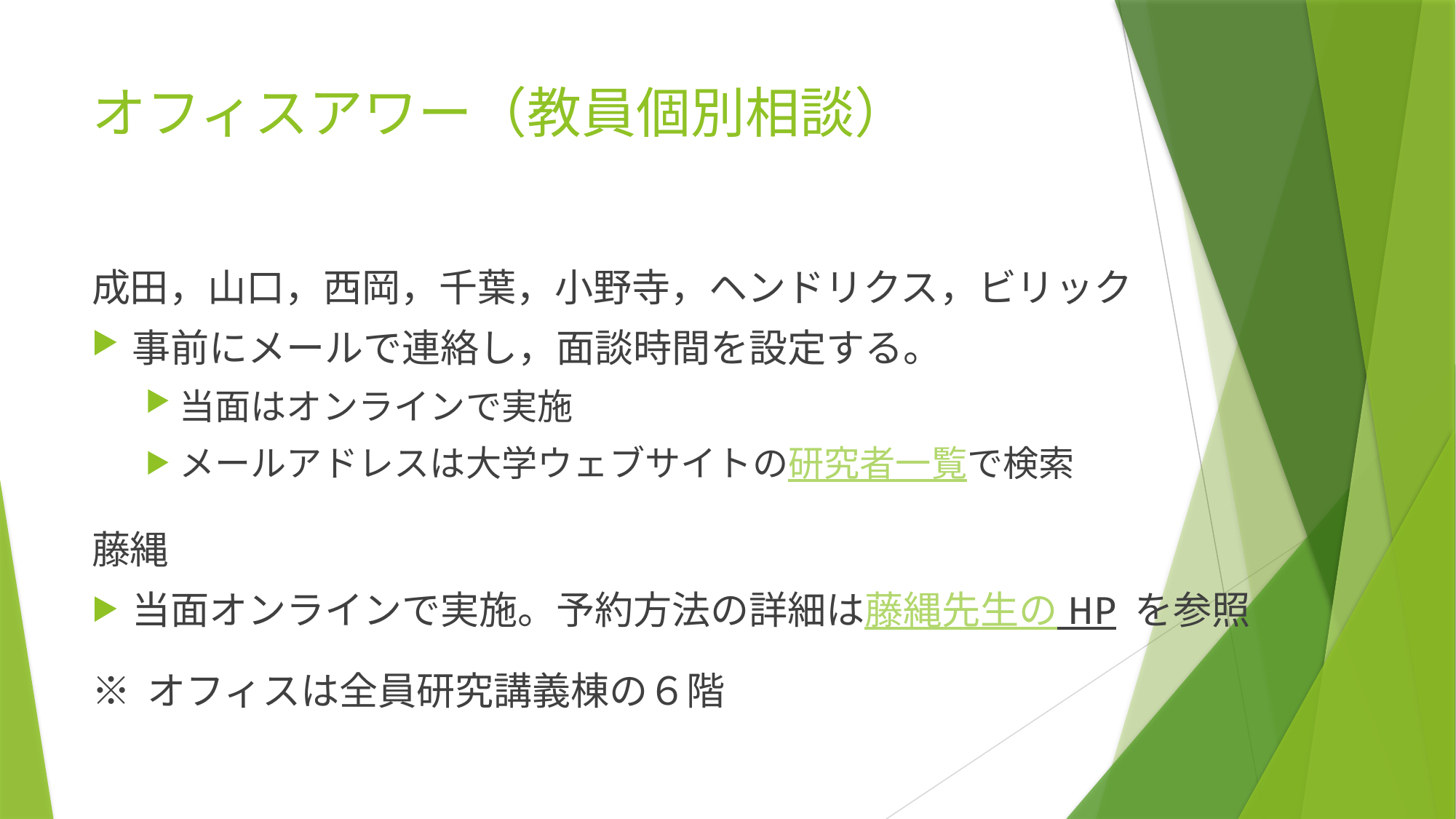

# オフィスアワー（教員個別相談）
成田，山口，西岡，千葉，小野寺，ヘンドリクス，ビリック
事前にメールで連絡し，面談時間を設定する。
当面はオンラインで実施
メールアドレスは大学ウェブサイトの研究者一覧で検索
藤縄
当面オンラインで実施。予約方法の詳細は藤縄先生の HP を参照
※ オフィスは全員研究講義棟の６階